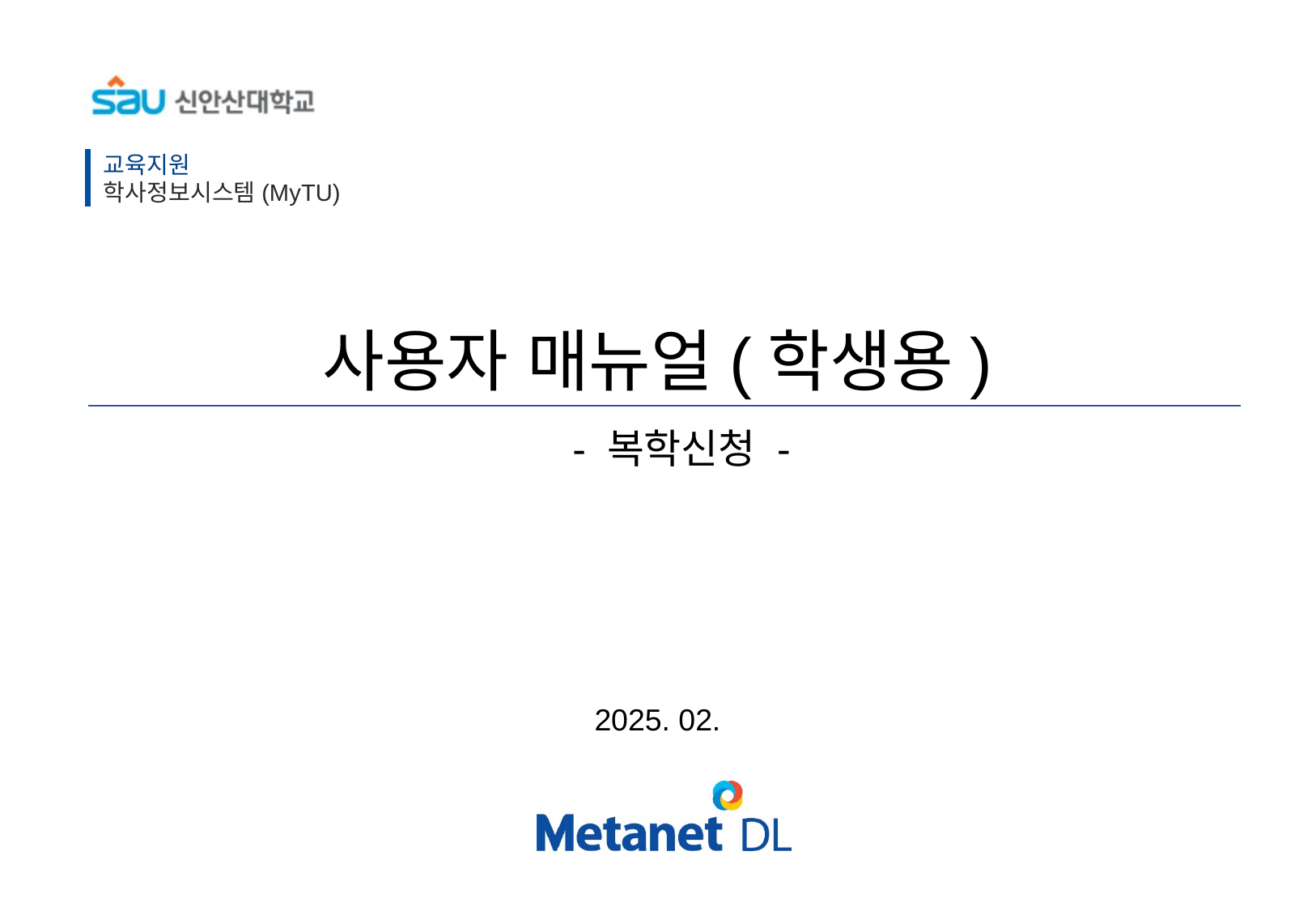

사용자 매뉴얼(학생용)
- 복학신청 -
2025. 02.